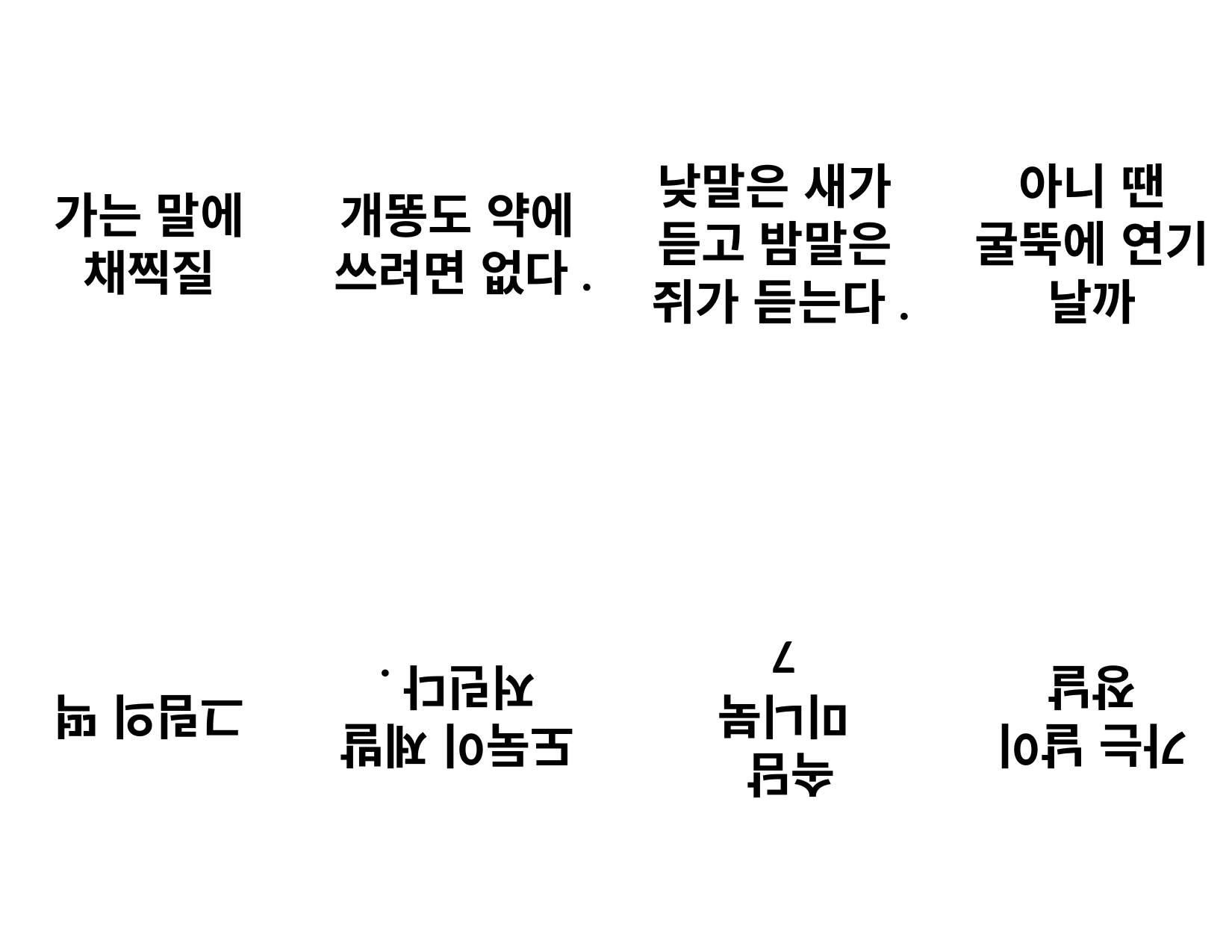

가는 말에 채찍질
개똥도 약에 쓰려면 없다.
낮말은 새가 듣고 밤말은 쥐가 듣는다.
아니 땐 굴뚝에 연기 날까
가는 날이 장날
그림의 떡
도둑이 제발 저린다.
속담
미니북
7